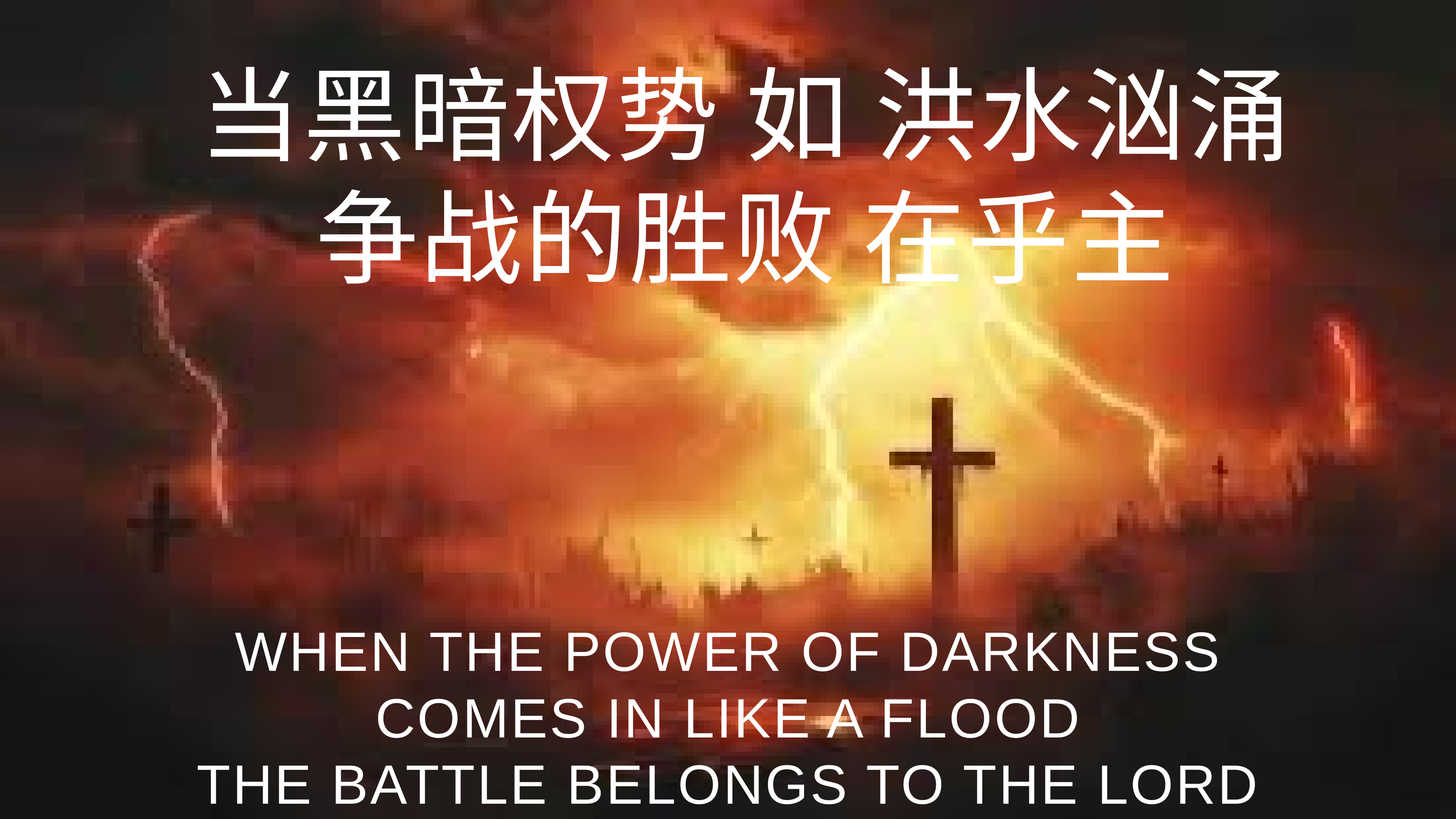

当黑暗权势 如 洪水汹涌
争战的胜败 在乎主
When the power of darkness
Comes in like a flood
The battle belongs to the lord